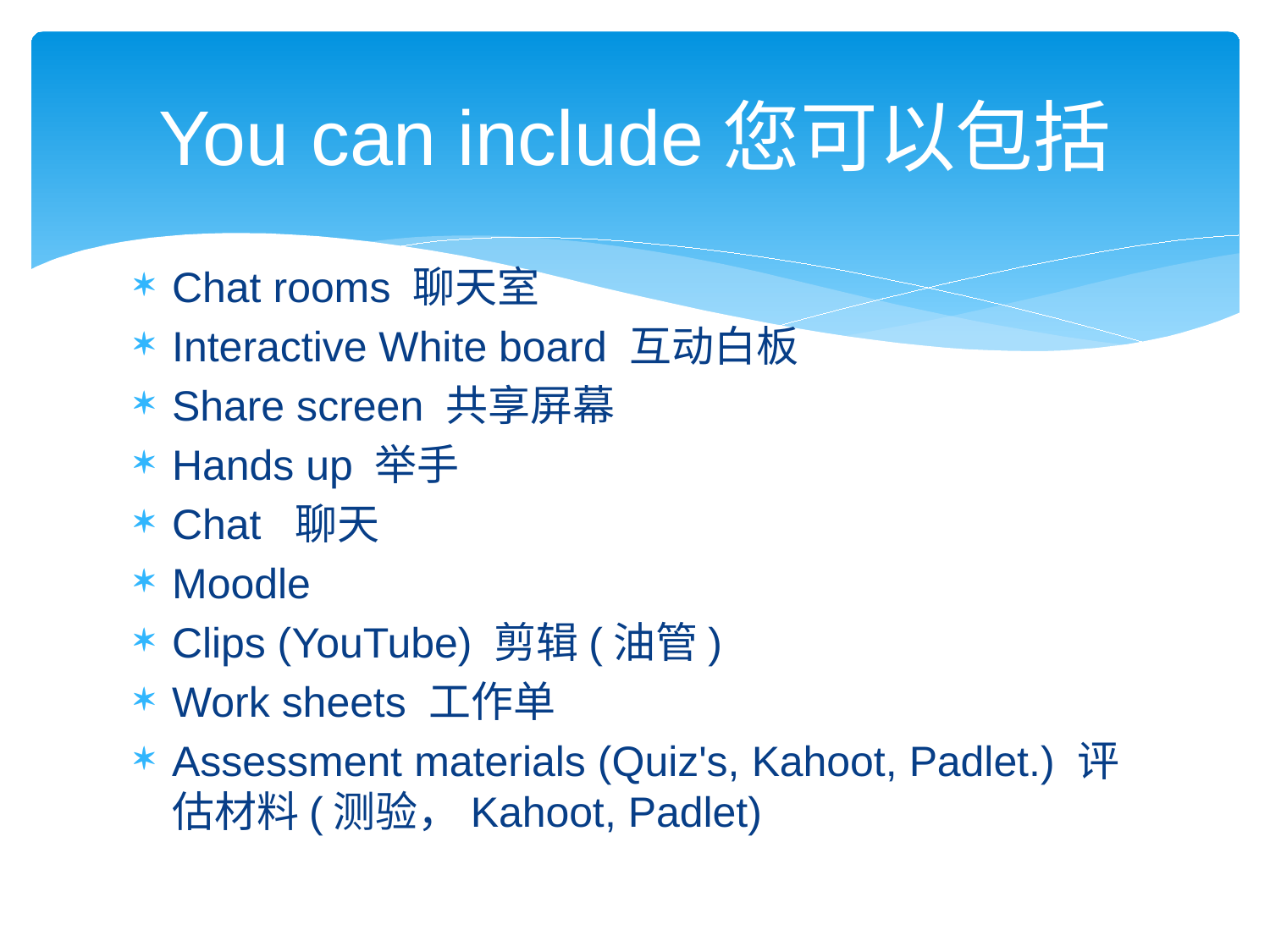

# You can include您可以包括
Chat rooms 聊天室
Interactive White board 互动白板
Share screen 共享屏幕
Hands up 举手
Chat  聊天
Moodle
Clips (YouTube) 剪辑(油管)
Work sheets 工作单
Assessment materials (Quiz's, Kahoot, Padlet.) 评估材料(测验，Kahoot, Padlet)

6